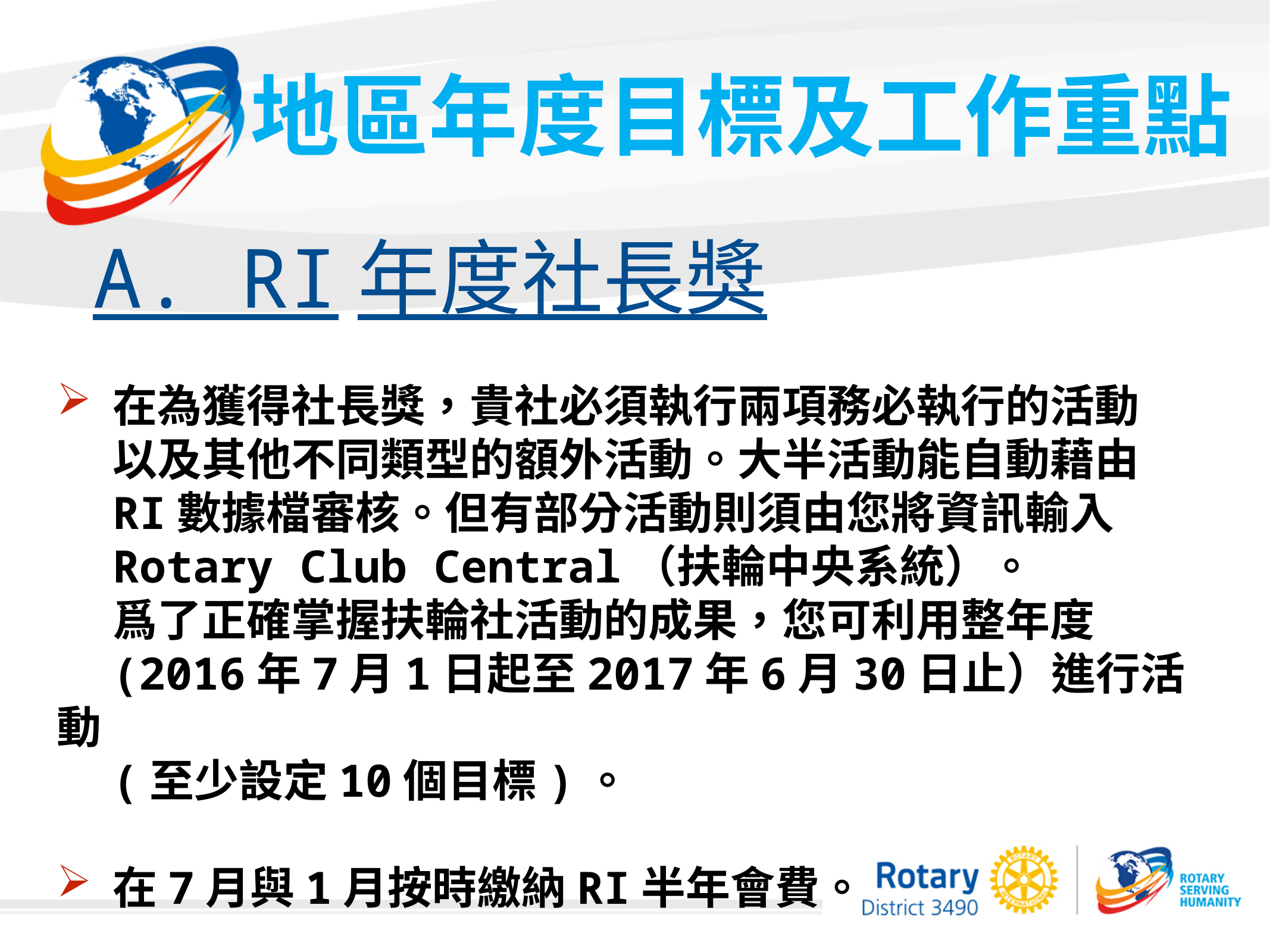

地區年度目標及工作重點
A. RI年度社長獎
在為獲得社長獎，貴社必須執行兩項務必執行的活動
以及其他不同類型的額外活動。大半活動能自動藉由
RI數據檔審核。但有部分活動則須由您將資訊輸入
Rotary Club Central（扶輪中央系統）。
爲了正確掌握扶輪社活動的成果，您可利用整年度
　(2016年7月1日起至2017年6月30日止）進行活動
　(至少設定10個目標)。

在7月與1月按時繳納RI半年會費。